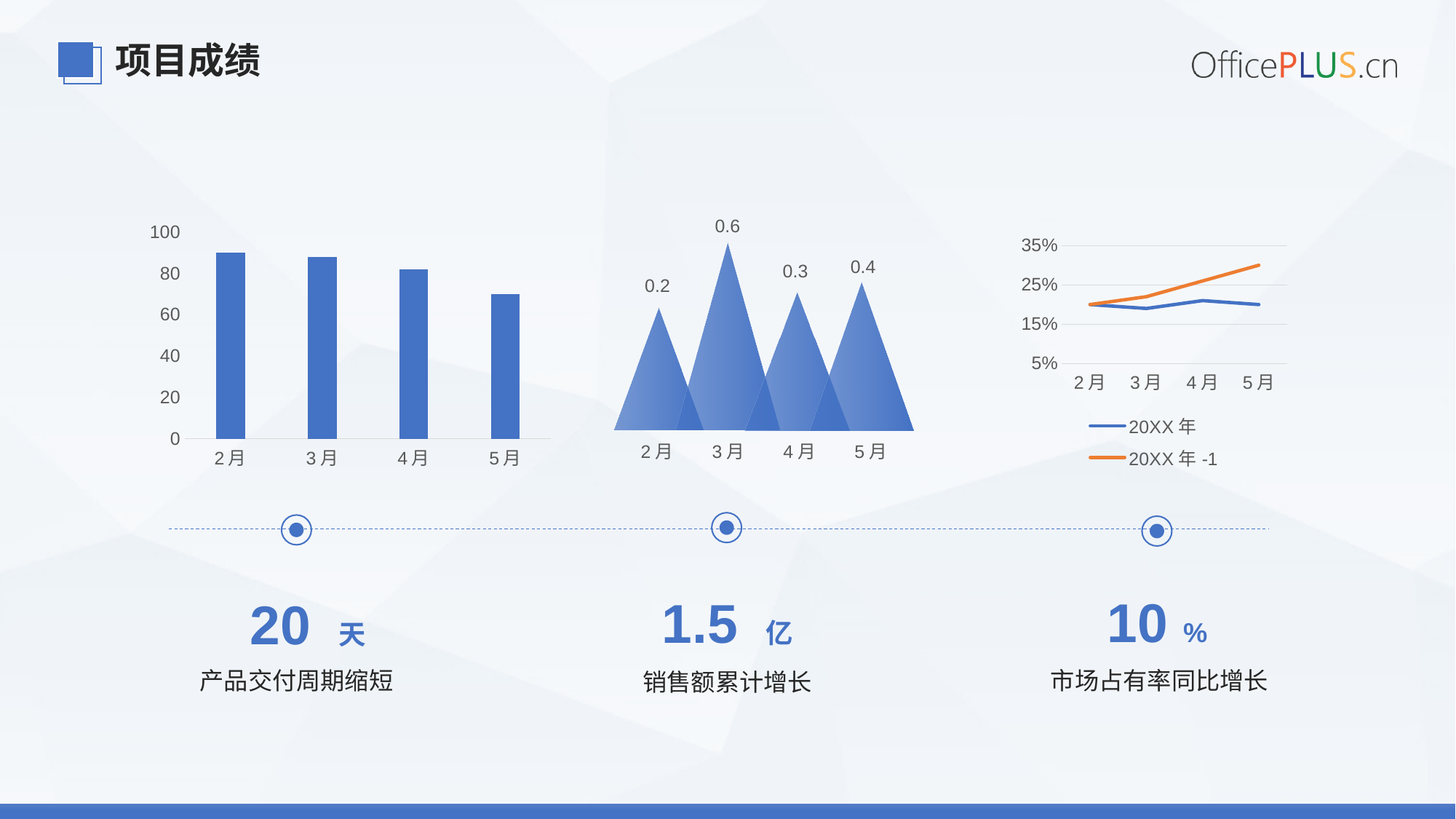

# 项目成绩
0.6

### Chart

| Category | 系列 1 |
|---|---|
| 2月 | 90.0 |
| 3月 | 88.0 |
| 4月 | 82.0 |
| 5月 | 70.0 |

### Chart

| Category | 20XX年 | 20XX年-1 |
|---|---|---|
| 2月 | 0.2 | 0.2 |
| 3月 | 0.19 | 0.22 |
| 4月 | 0.21 | 0.26 |
| 5月 | 0.2 | 0.3 |
0.4
0.3
0.2

2月
3月
4月
5月

10 %
1.5 亿
20 天
产品交付周期缩短
市场占有率同比增长
销售额累计增长